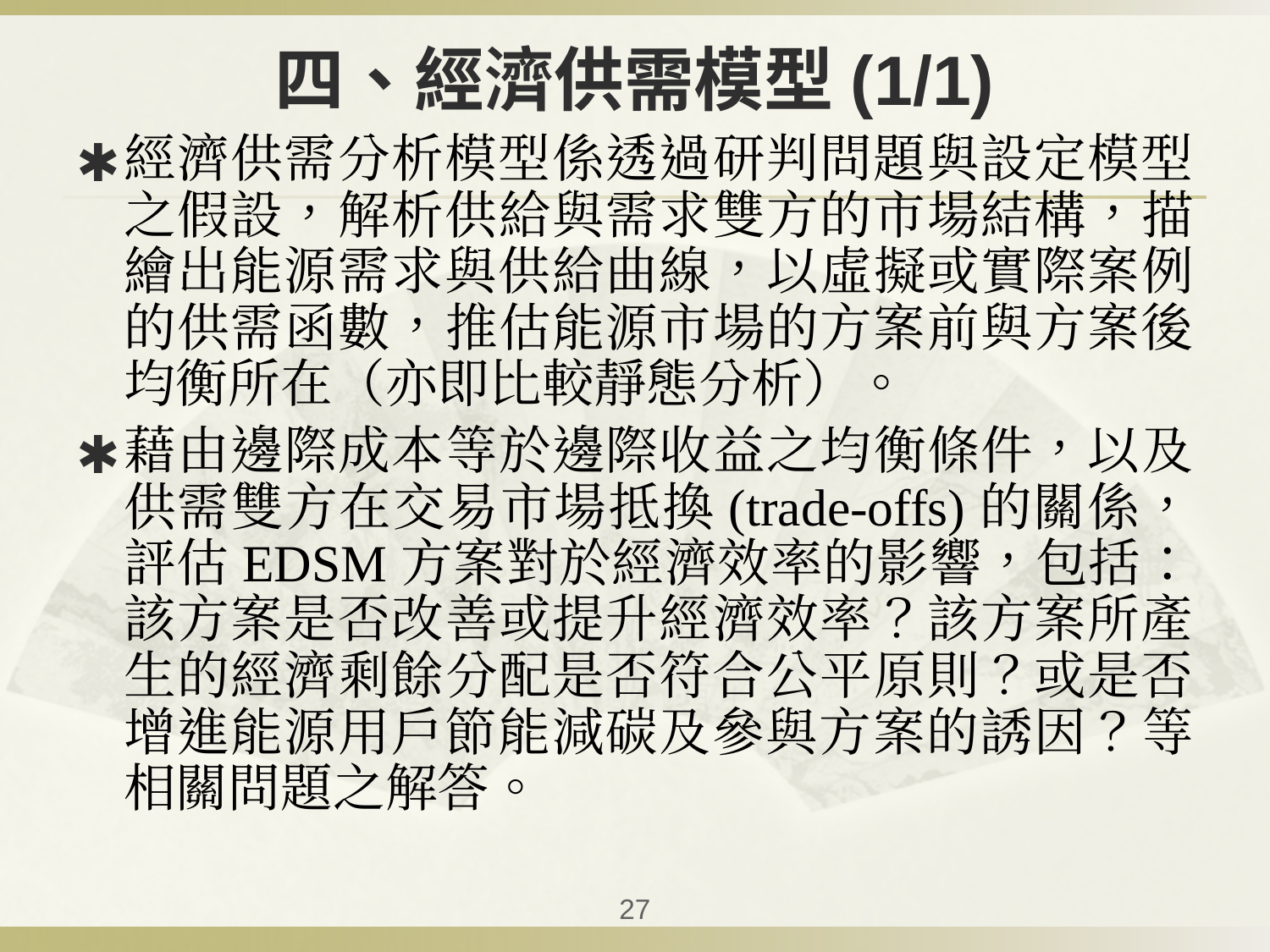

# 四、經濟供需模型(1/1)
經濟供需分析模型係透過研判問題與設定模型之假設，解析供給與需求雙方的市場結構，描繪出能源需求與供給曲線，以虛擬或實際案例的供需函數，推估能源市場的方案前與方案後均衡所在（亦即比較靜態分析）。
藉由邊際成本等於邊際收益之均衡條件，以及供需雙方在交易市場抵換(trade-offs)的關係，評估EDSM方案對於經濟效率的影響，包括：該方案是否改善或提升經濟效率？該方案所產生的經濟剩餘分配是否符合公平原則？或是否增進能源用戶節能減碳及參與方案的誘因？等相關問題之解答。
27